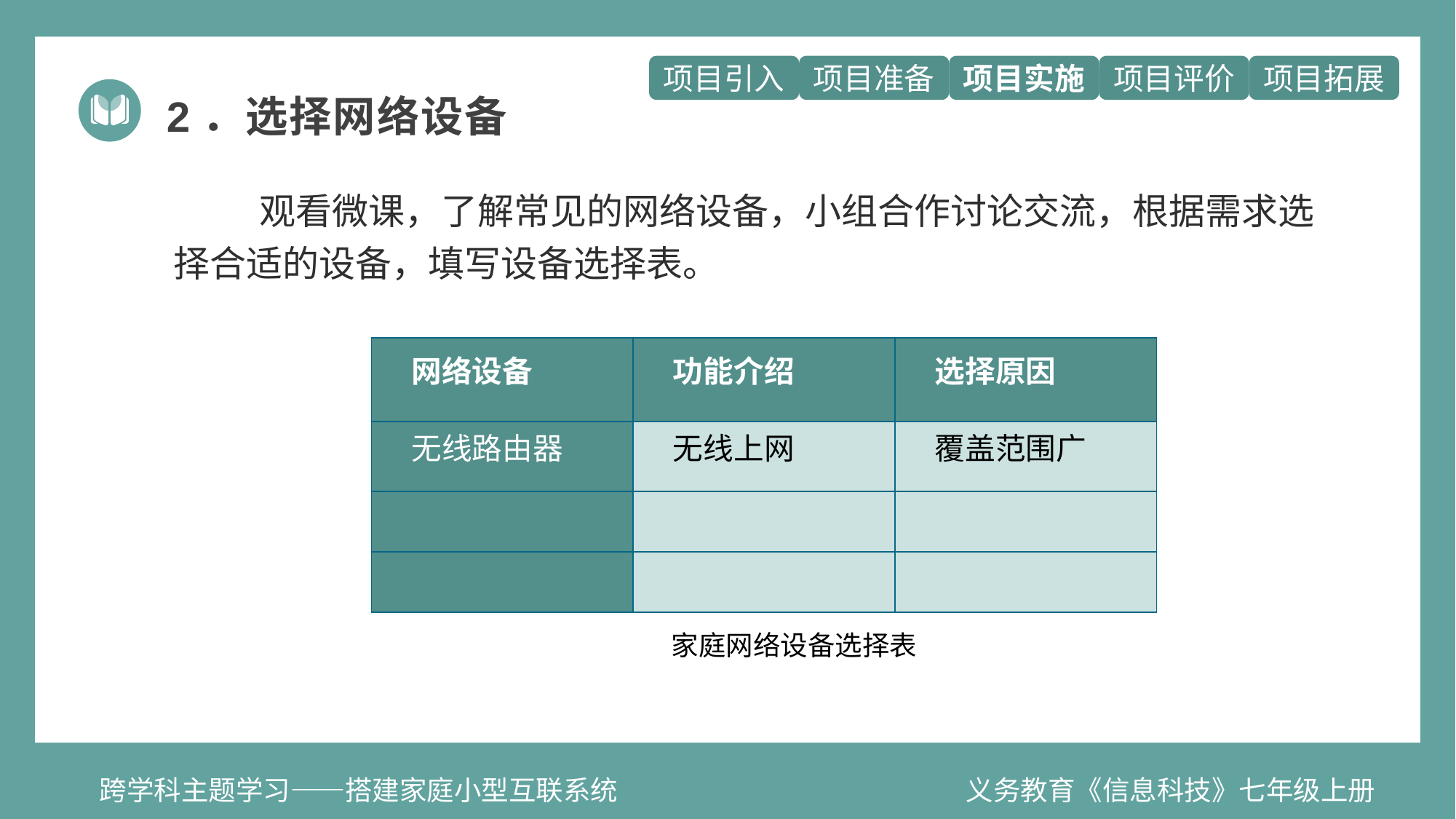

2．选择网络设备
观看微课，了解常见的网络设备，小组合作讨论交流，根据需求选择合适的设备，填写设备选择表。
| 网络设备 | 功能介绍 | 选择原因 |
| --- | --- | --- |
| 无线路由器 | 无线上网 | 覆盖范围广 |
|  |  |  |
|  |  |  |
家庭网络设备选择表